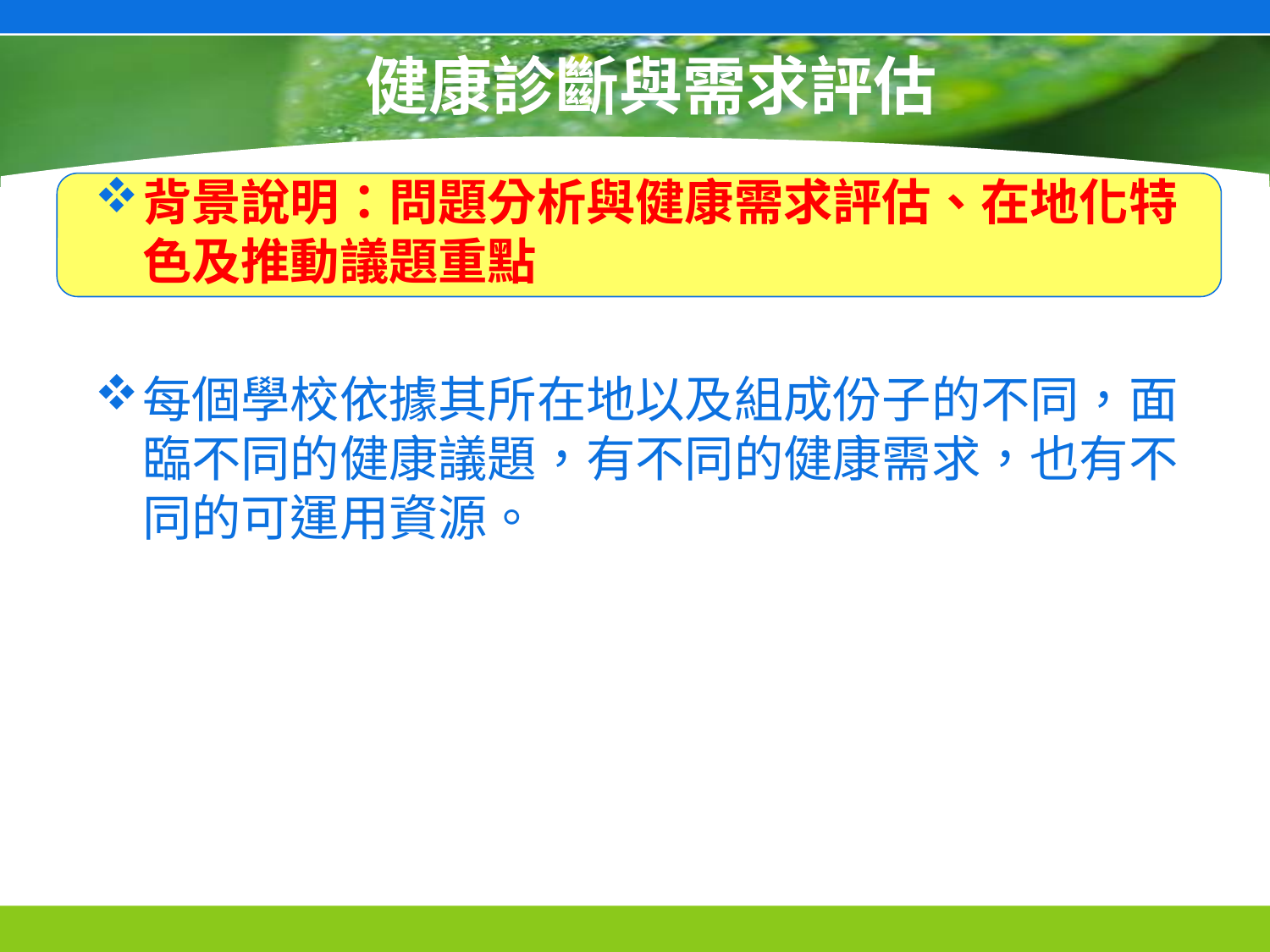

# 健康診斷與需求評估
背景說明：問題分析與健康需求評估、在地化特色及推動議題重點

每個學校依據其所在地以及組成份子的不同，面臨不同的健康議題，有不同的健康需求，也有不同的可運用資源。